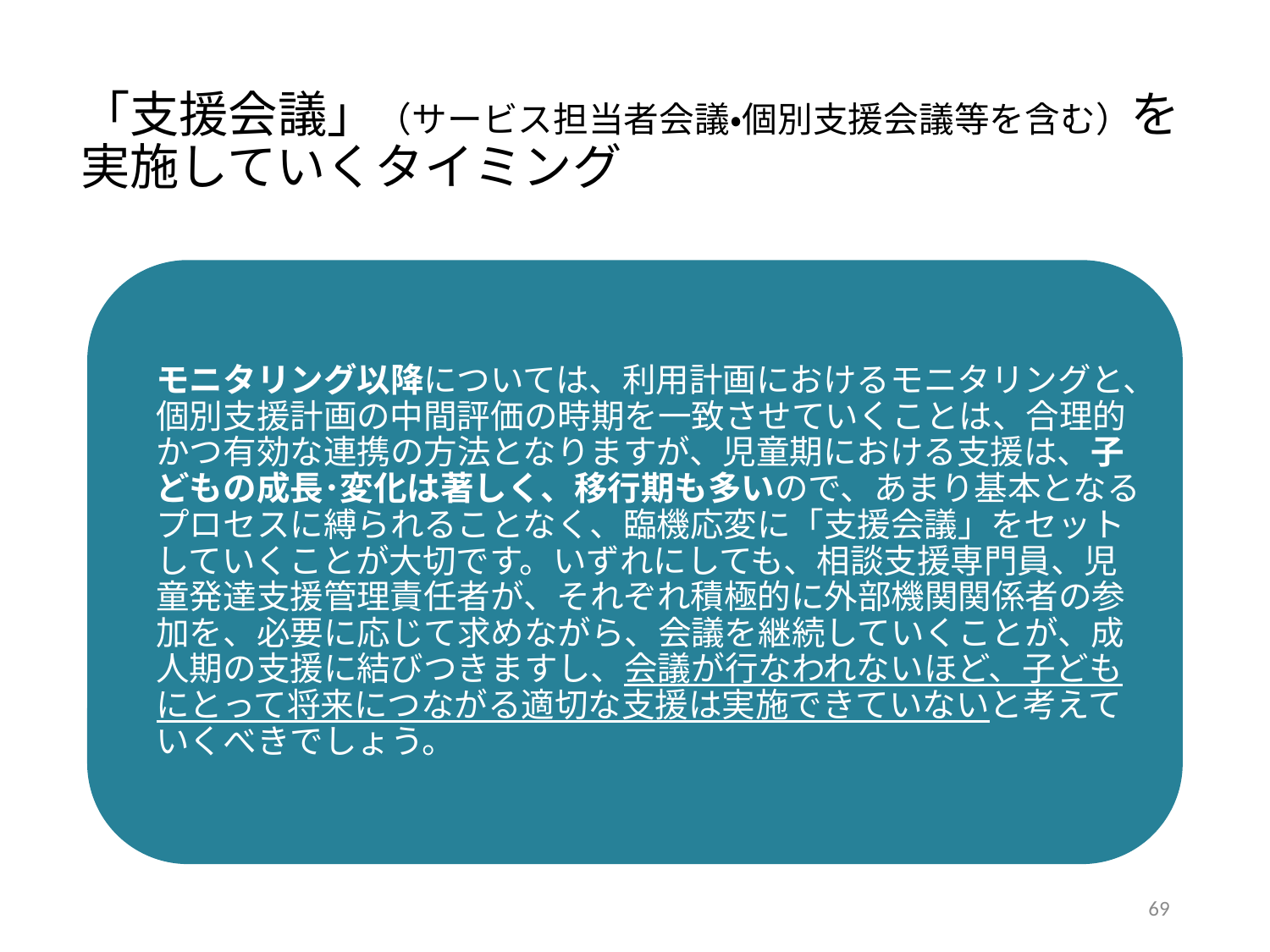

# 「支援会議」（サービス担当者会議・個別支援会議等を含む）を実施していくタイミング
モニタリング以降については、利用計画におけるモニタリングと、個別支援計画の中間評価の時期を一致させていくことは、合理的かつ有効な連携の方法となりますが、児童期における支援は、子どもの成長･変化は著しく、移行期も多いので、あまり基本となるプロセスに縛られることなく、臨機応変に「支援会議」をセットしていくことが大切です。いずれにしても、相談支援専門員、児童発達支援管理責任者が、それぞれ積極的に外部機関関係者の参加を、必要に応じて求めながら、会議を継続していくことが、成人期の支援に結びつきますし、会議が行なわれないほど、子どもにとって将来につながる適切な支援は実施できていないと考えていくべきでしょう。
69